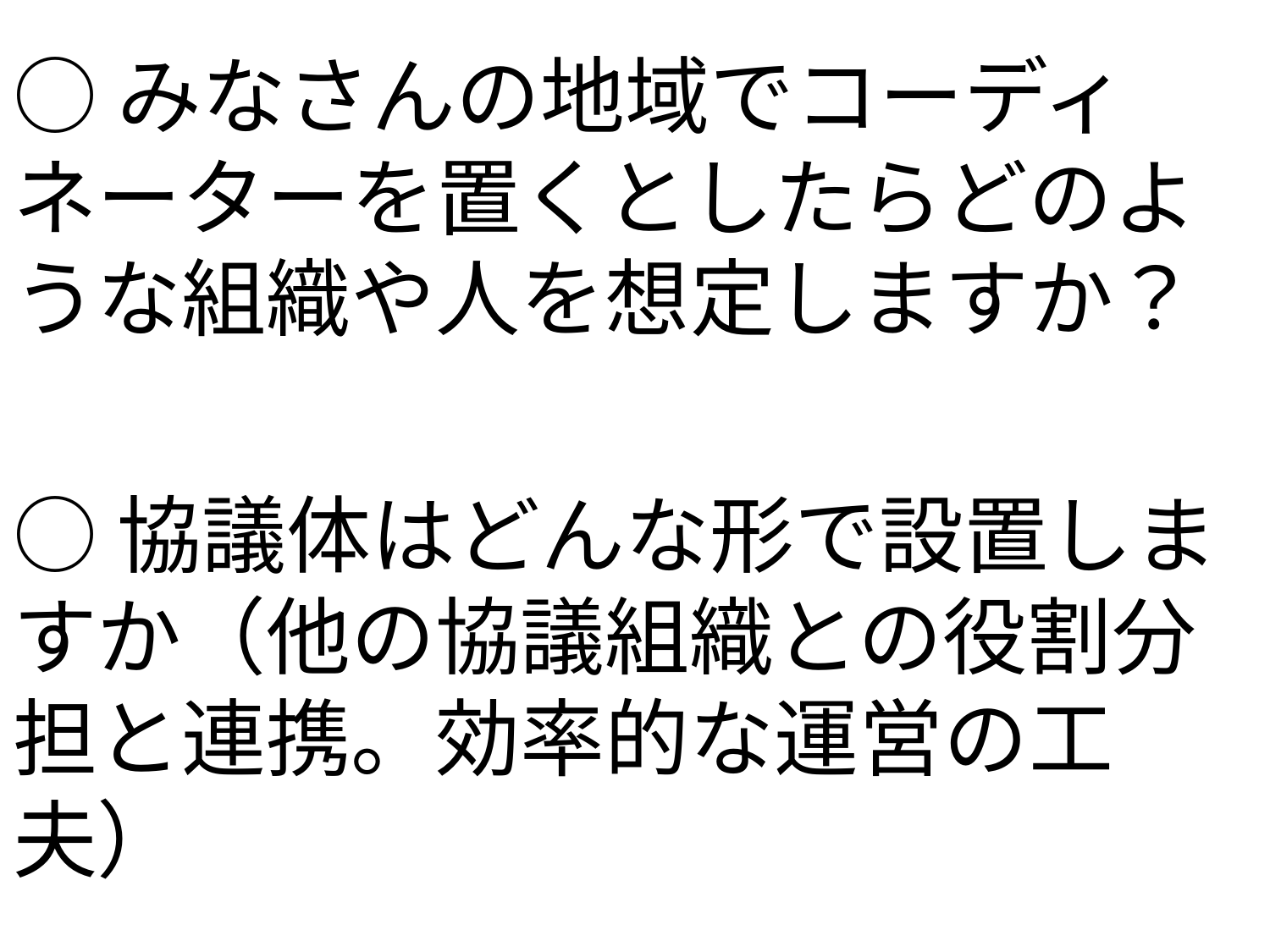

○みなさんの地域でコーディネーターを置くとしたらどのような組織や人を想定しますか？

○協議体はどんな形で設置しますか（他の協議組織との役割分担と連携。効率的な運営の工夫）